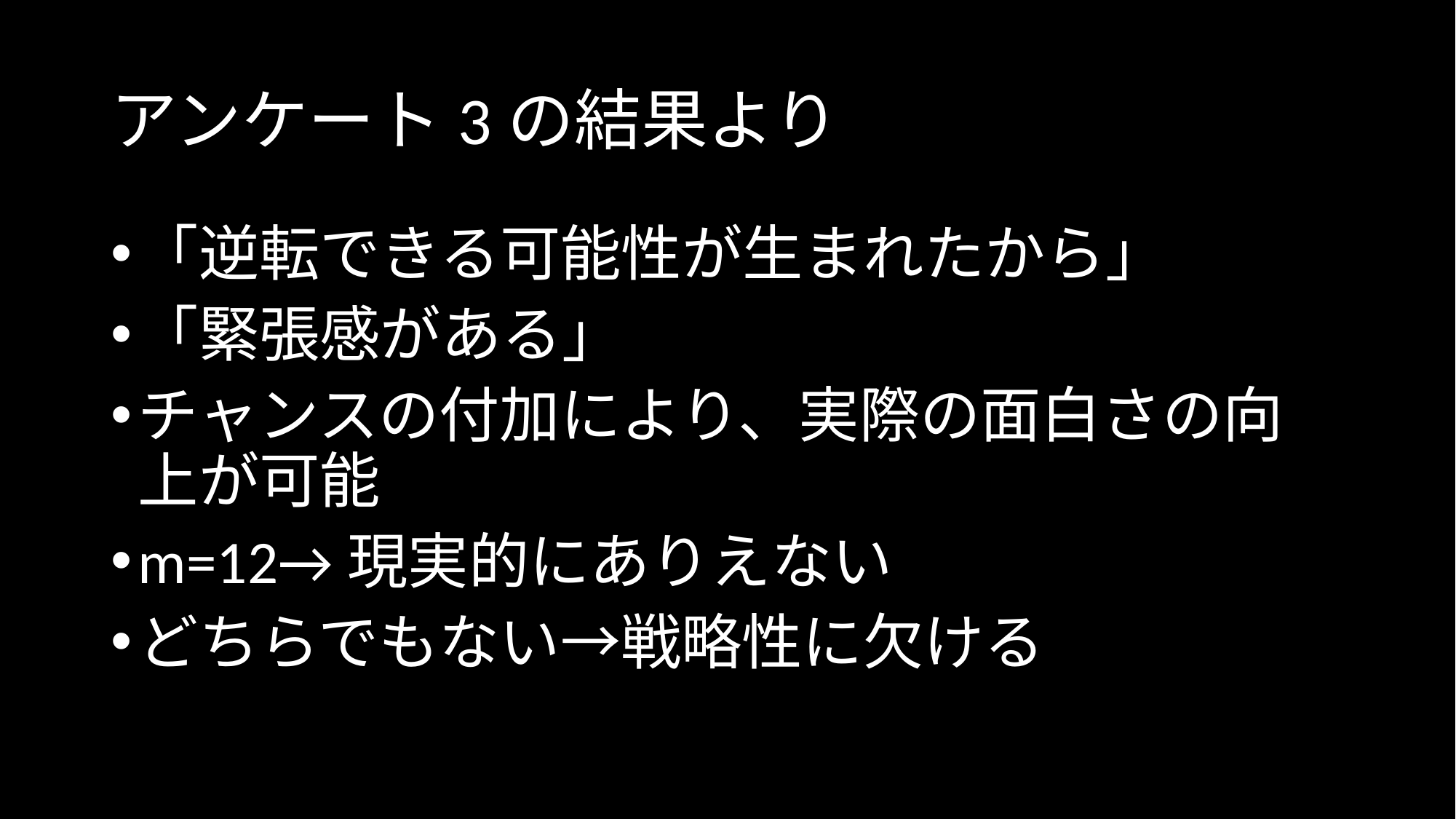

# アンケート3の結果より
「逆転できる可能性が生まれたから」
「緊張感がある」
チャンスの付加により、実際の面白さの向上が可能
m=12→現実的にありえない
どちらでもない→戦略性に欠ける